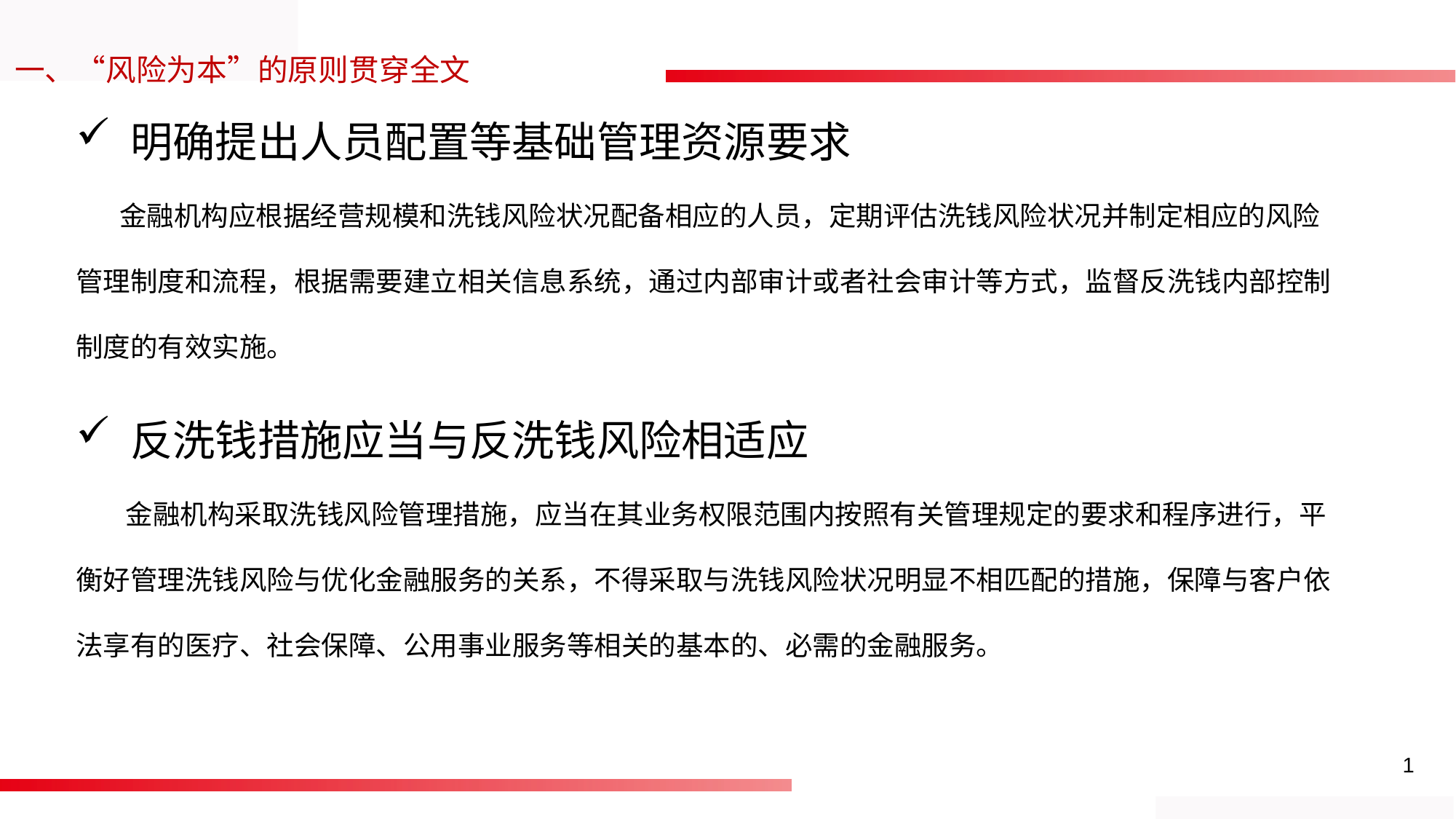

一、“风险为本”的原则贯穿全文

明确提出人员配置等基础管理资源要求
      金融机构应根据经营规模和洗钱风险状况配备相应的人员，定期评估洗钱风险状况并制定相应的风险管理制度和流程，根据需要建立相关信息系统，通过内部审计或者社会审计等方式，监督反洗钱内部控制制度的有效实施。
反洗钱措施应当与反洗钱风险相适应
       金融机构采取洗钱风险管理措施，应当在其业务权限范围内按照有关管理规定的要求和程序进行，平衡好管理洗钱风险与优化金融服务的关系，不得采取与洗钱风险状况明显不相匹配的措施，保障与客户依法享有的医疗、社会保障、公用事业服务等相关的基本的、必需的金融服务。

1